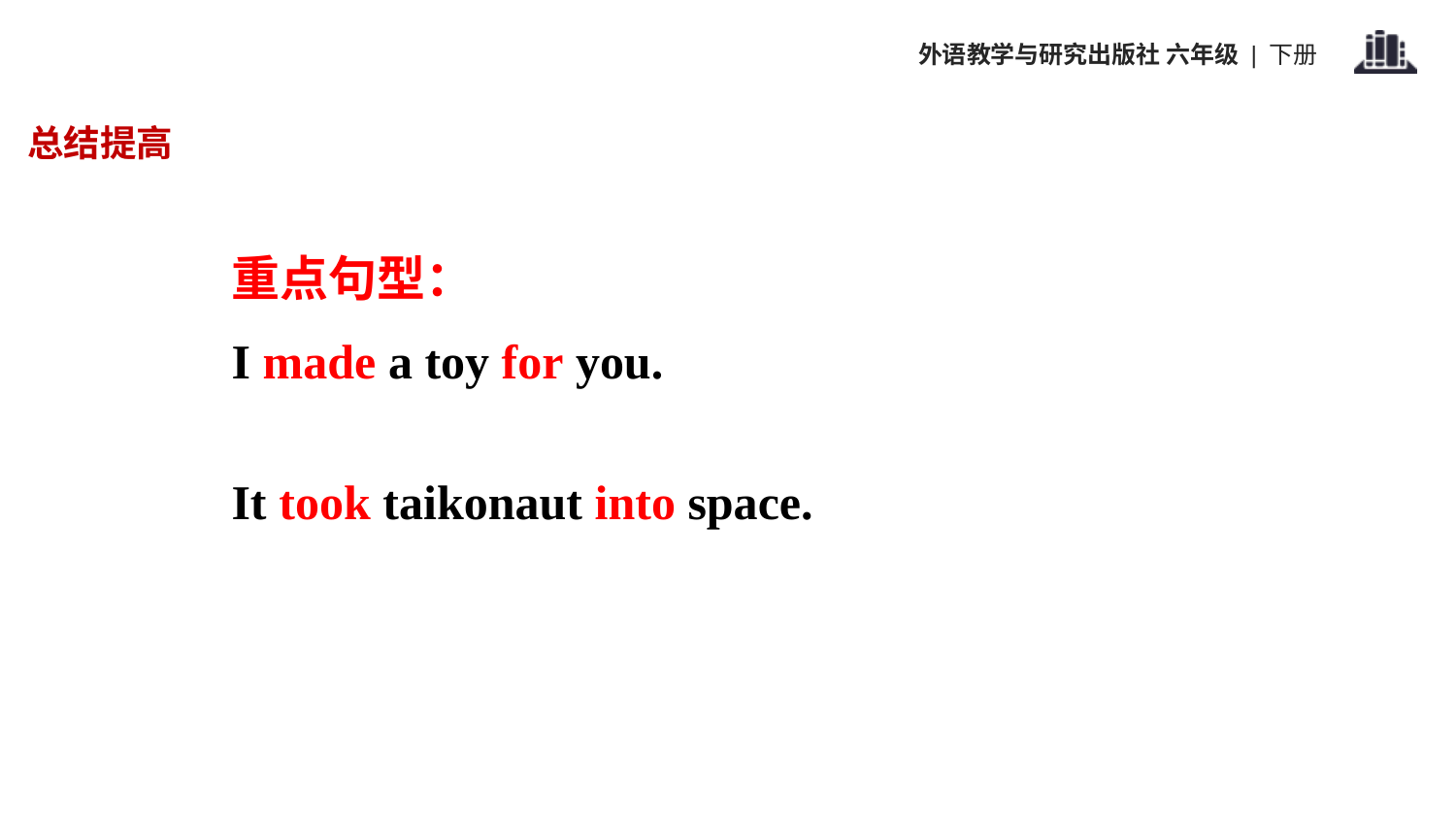

总结提高
重点句型：
I made a toy for you.
It took taikonaut into space.